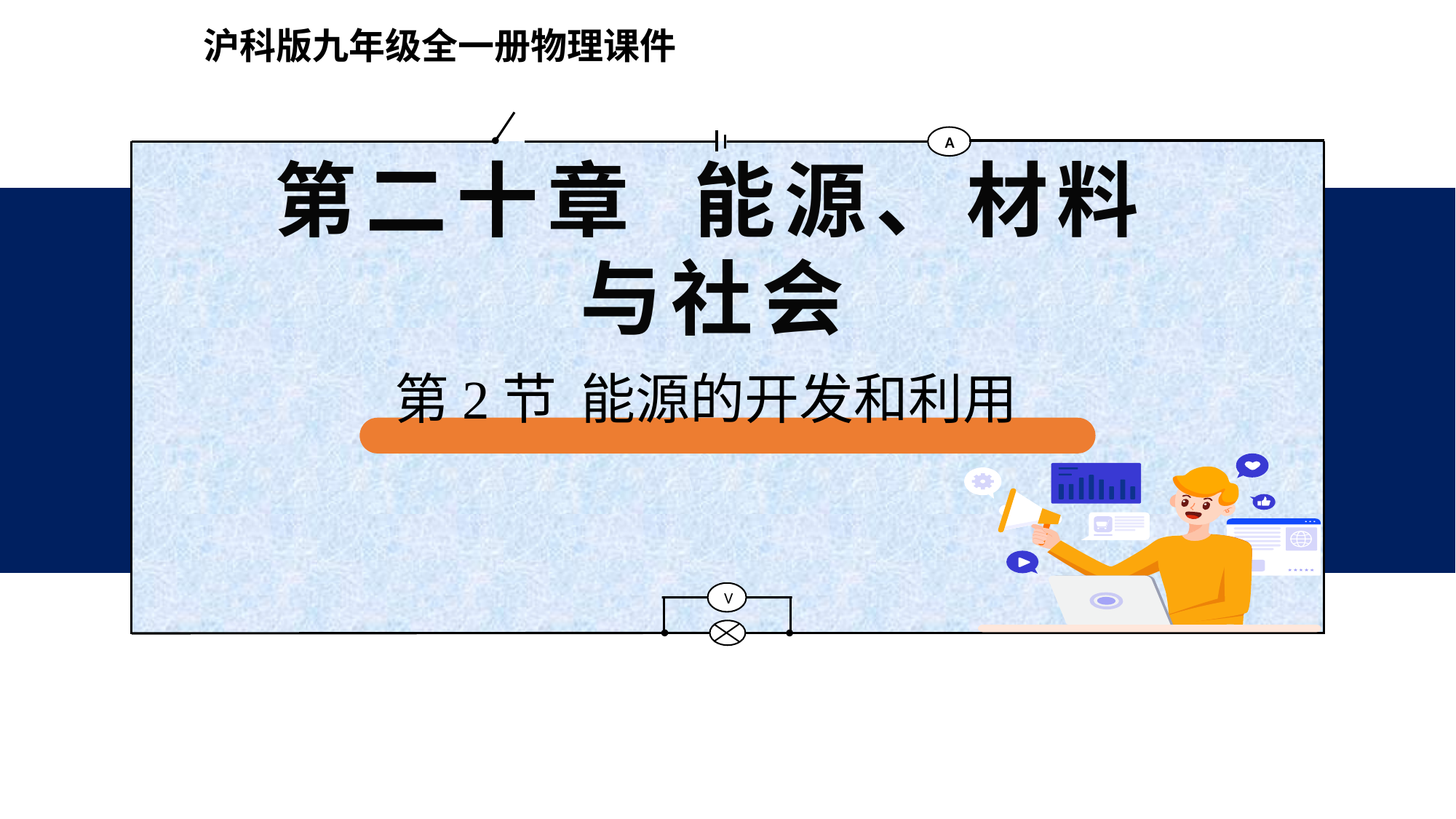

沪科版九年级全一册物理课件
第二十章  能源、材料与社会
第2节  能源的开发和利用